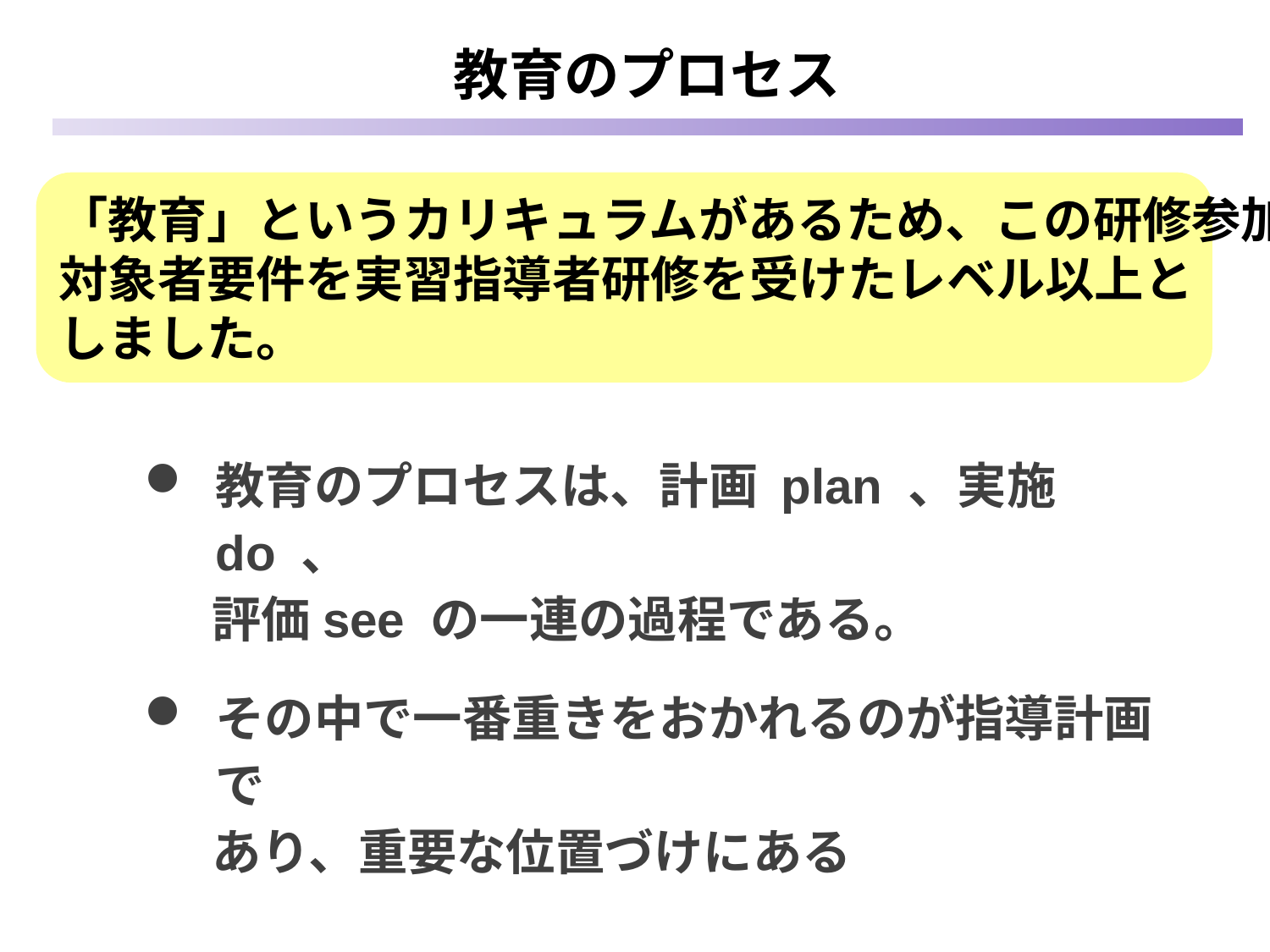

教育のプロセス

「教育」というカリキュラムがあるため、この研修参加
対象者要件を実習指導者研修を受けたレベル以上と
しました。
教育のプロセスは、計画 plan 、実施 do 、
     評価see の一連の過程である。
その中で一番重きをおかれるのが指導計画で
     あり、重要な位置づけにある